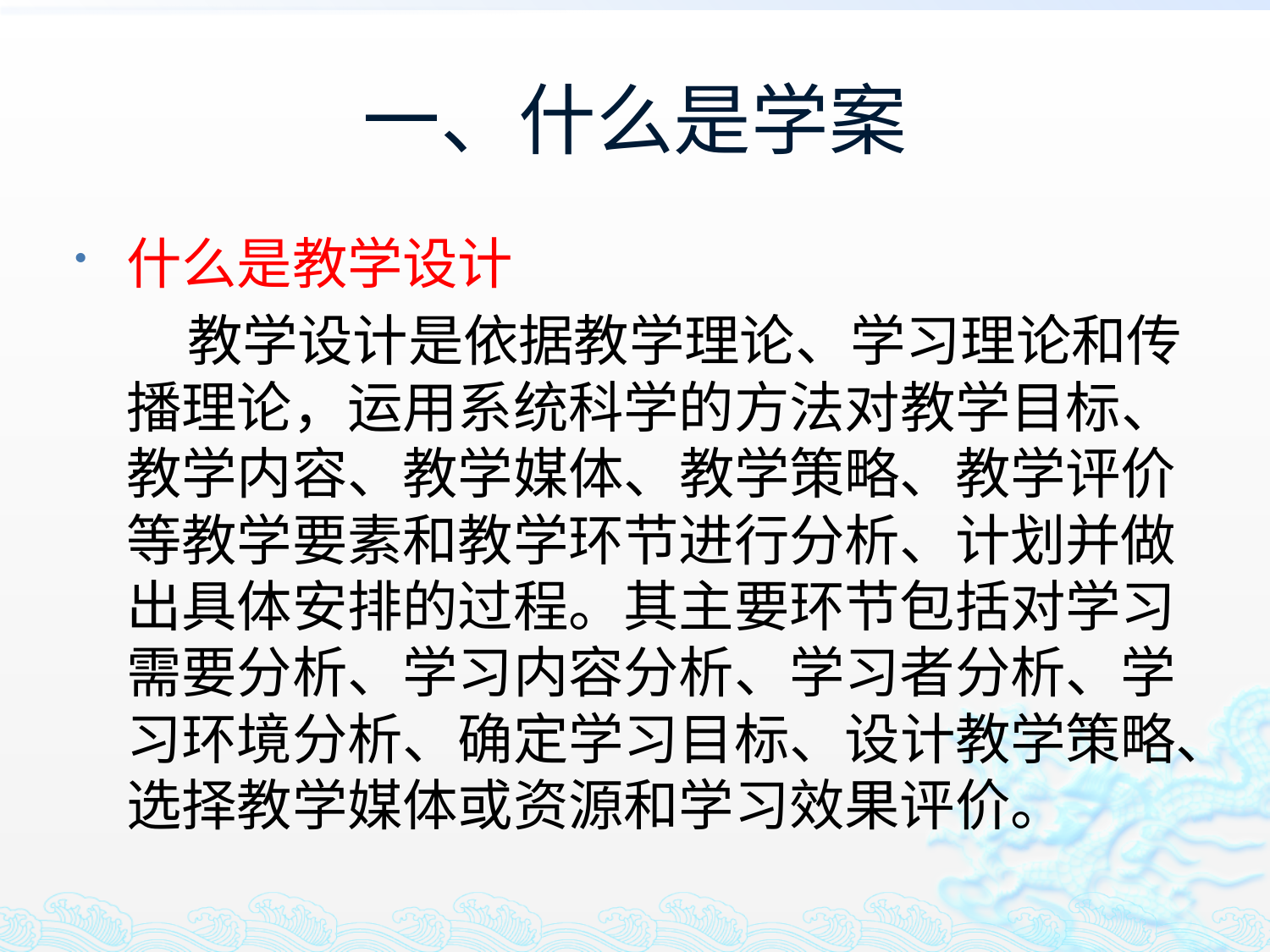

# 一、什么是学案
什么是教学设计
        教学设计是依据教学理论、学习理论和传播理论，运用系统科学的方法对教学目标、教学内容、教学媒体、教学策略、教学评价等教学要素和教学环节进行分析、计划并做出具体安排的过程。其主要环节包括对学习需要分析、学习内容分析、学习者分析、学习环境分析、确定学习目标、设计教学策略、选择教学媒体或资源和学习效果评价。